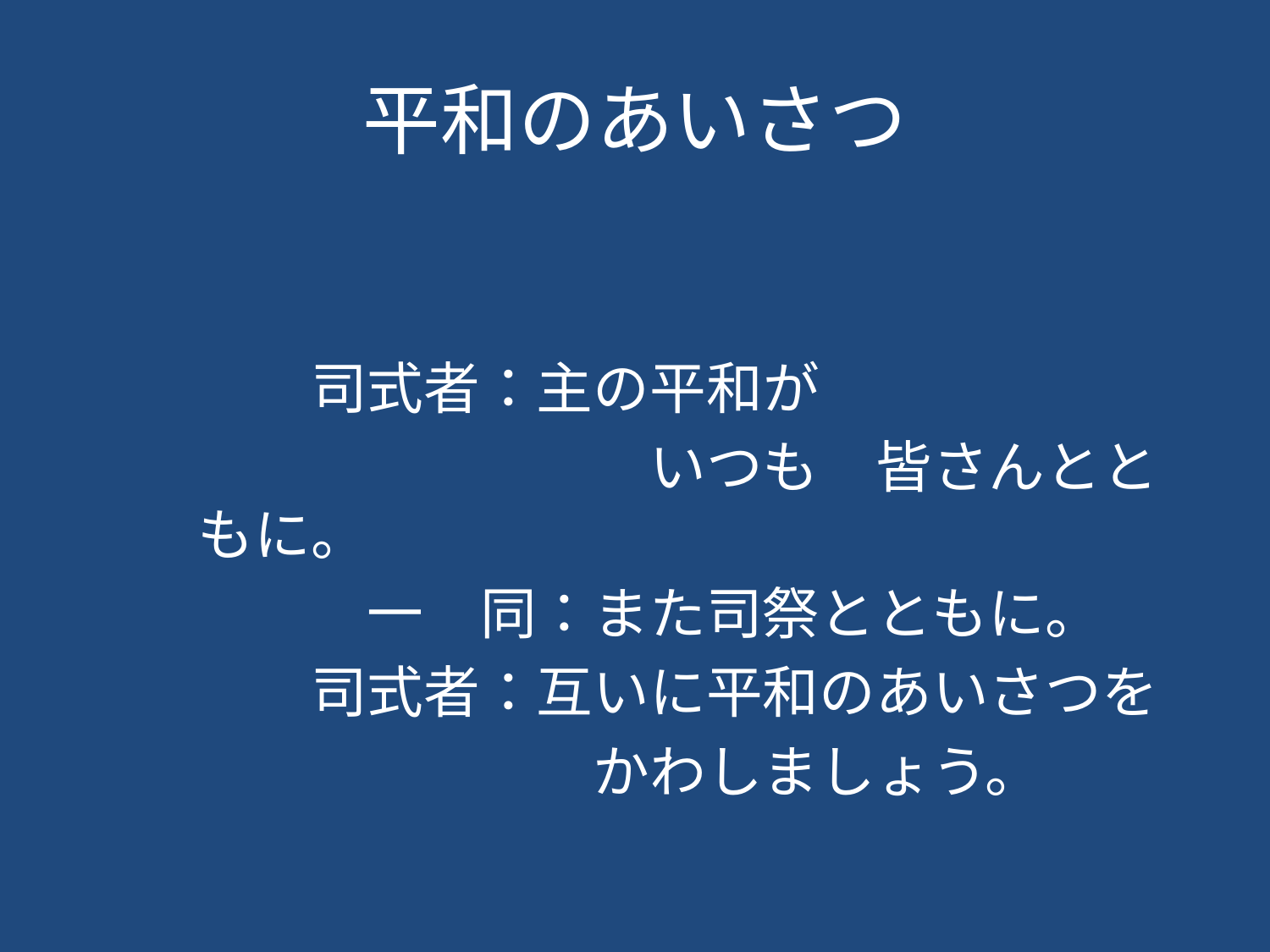

# 平和のあいさつ
　　司式者：主の平和が
　　　　　　　　いつも　皆さんとともに。
　　　一　同：また司祭とともに。
　　司式者：互いに平和のあいさつを
　　　　　　　かわしましょう。